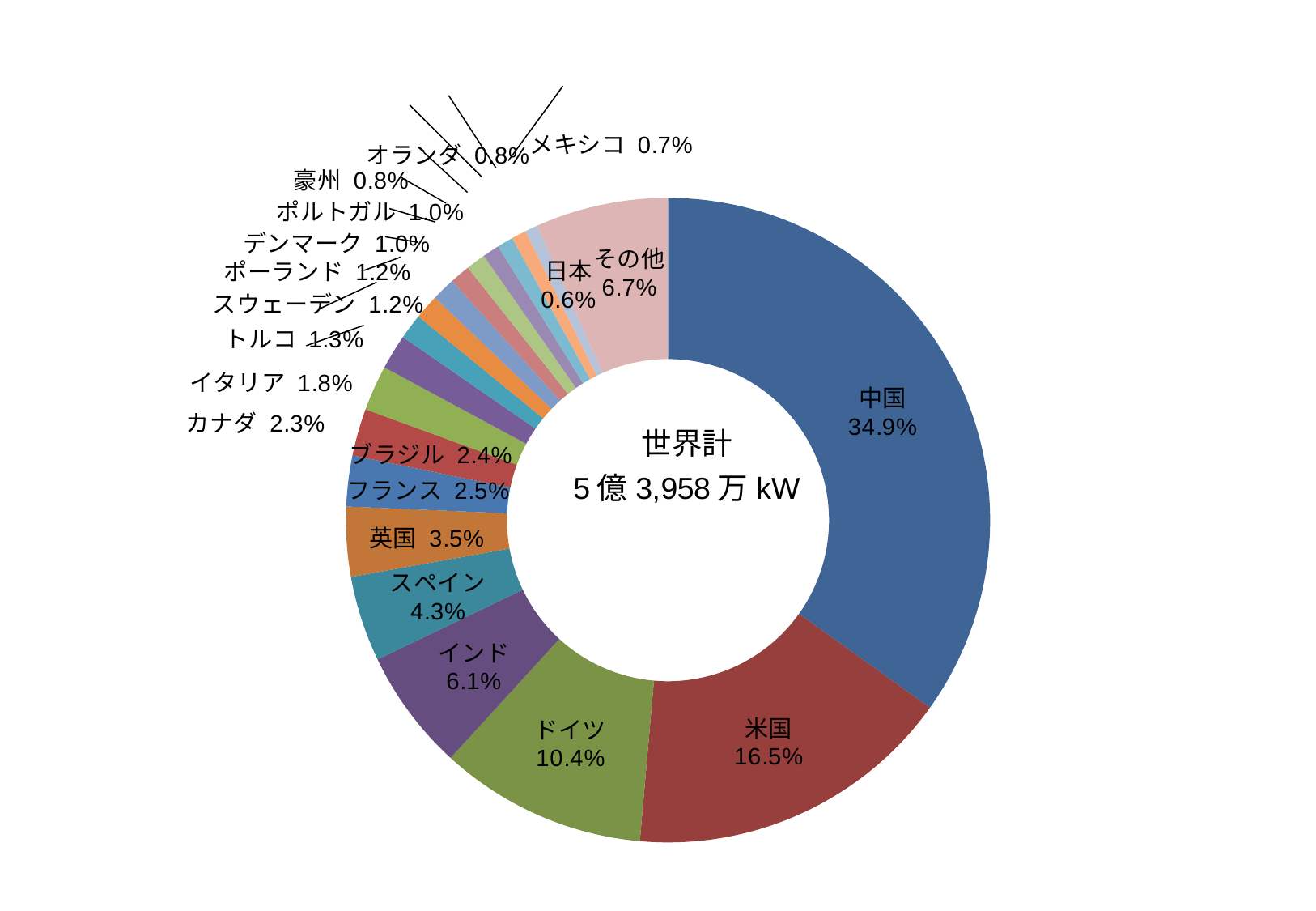

### Chart: 世界計
5億3,958万kW

| Category |  |
|---|---|
| 中国 | 188232.0 |
| 米国 | 89077.0 |
| ドイツ | 56132.0 |
| インド | 32848.0 |
| スペイン | 23170.0 |
| 英国 | 18872.0 |
| フランス | 13759.0 |
| ブラジル | 12763.0 |
| カナダ | 12239.0 |
| イタリア | 9479.0 |
| トルコ | 6857.0 |
| スウェーデン | 6691.0 |
| ポーランド | 6397.0 |
| デンマーク | 5476.0 |
| ポルトガル | 5316.0 |
| 豪州 | 4557.0 |
| オランダ | 4341.0 |
| メキシコ | 4005.0 |
| 日本 | 3400.0 |
| その他 | 35970.0 |